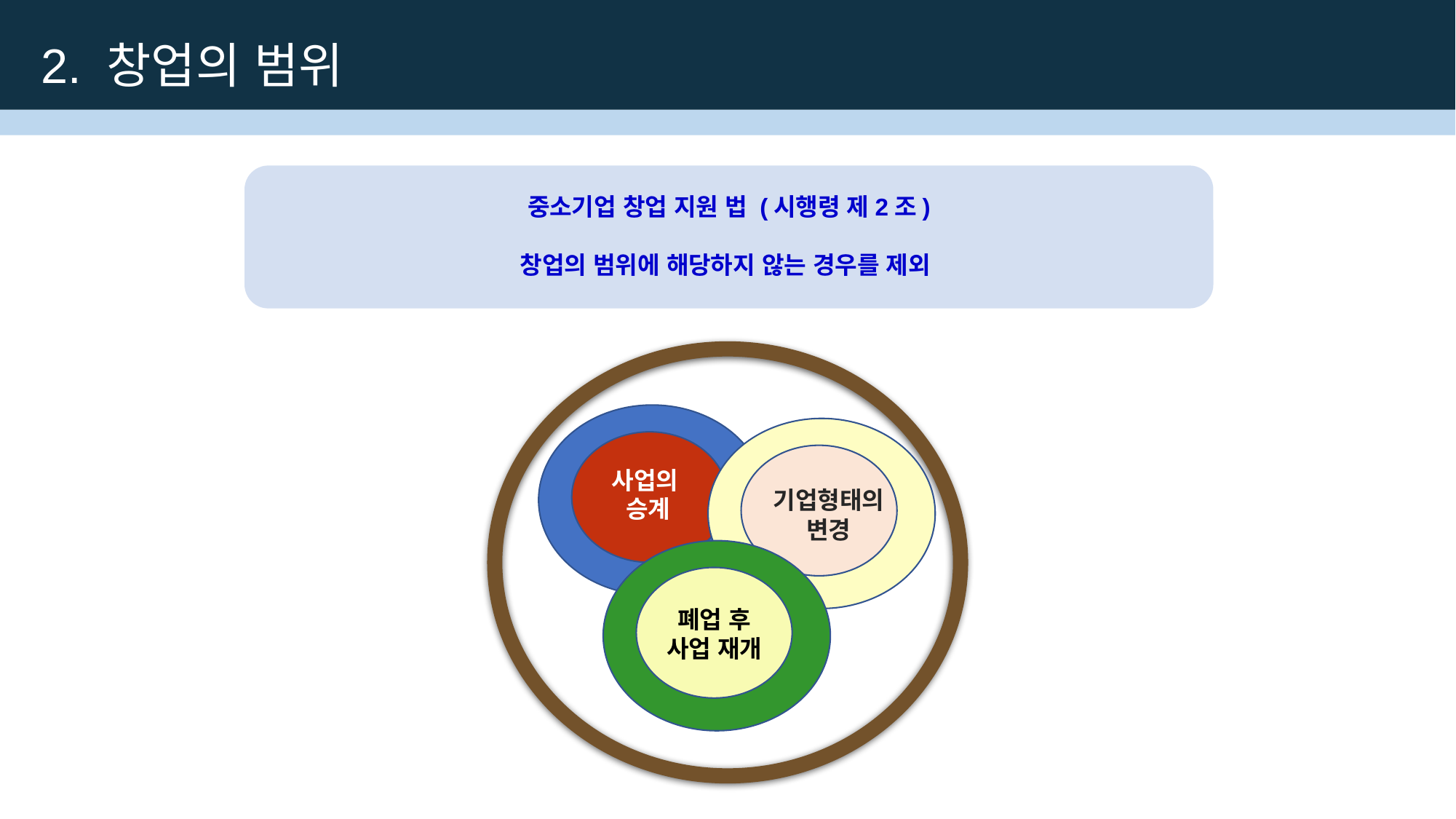

2. 창업의 범위

중소기업 창업 지원 법 (시행령 제2조)

창업의 범위에 해당하지 않는 경우를 제외

사업의
승계
기업형태의
변경

폐업 후
사업 재개